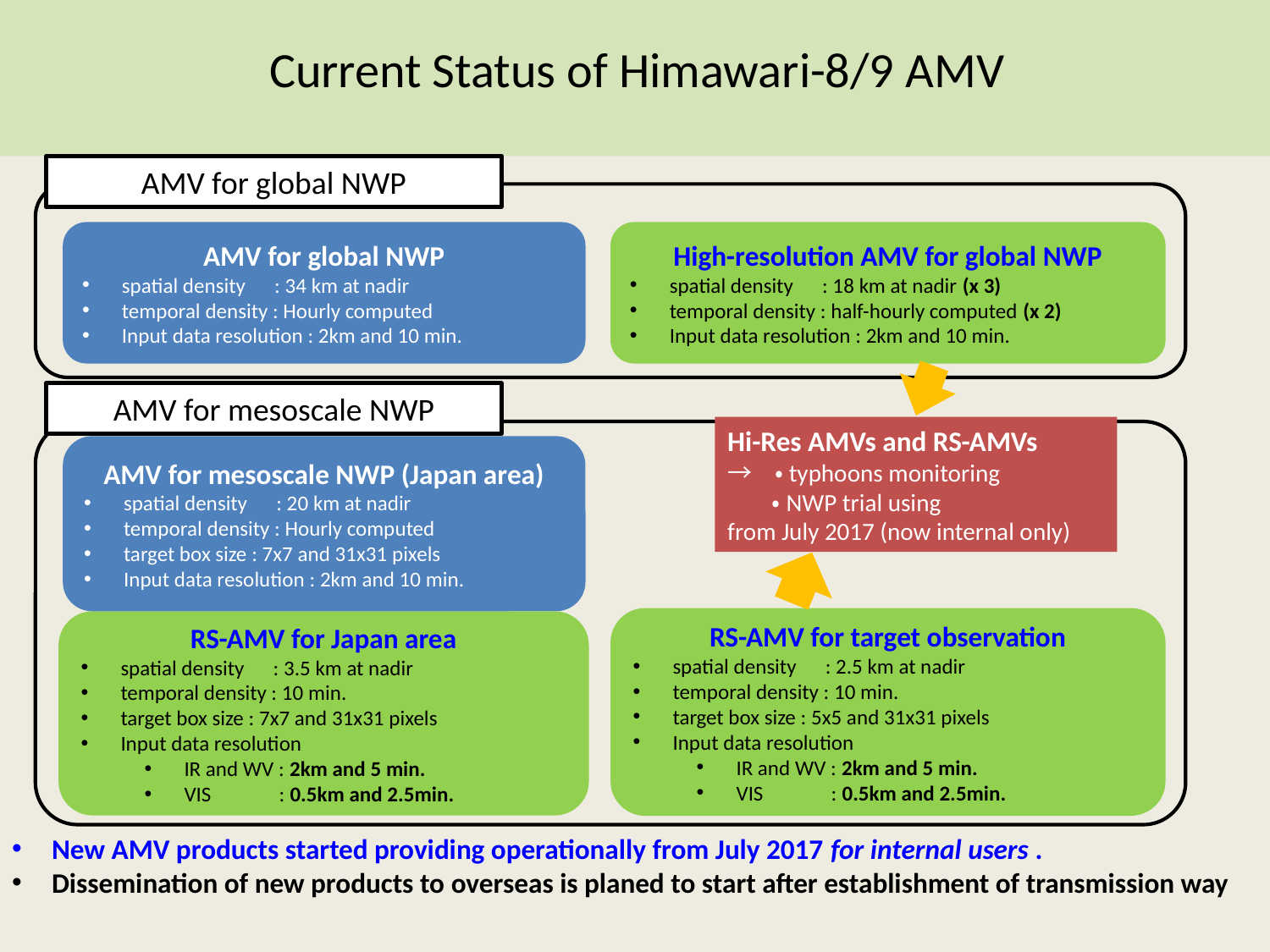

Current Status of Himawari-8/9 AMV
AMV for global NWP

AMV for global NWP
spatial density      : 34 km at nadir
temporal density : Hourly computed
Input data resolution : 2km and 10 min.
High-resolution AMV for global NWP
spatial density      : 18 km at nadir (x 3)
temporal density : half-hourly computed (x 2)
Input data resolution : 2km and 10 min.

AMV for mesoscale NWP
Hi-Res AMVs and RS-AMVs
→   ・typhoons monitoring
       ・NWP trial using
from July 2017 (now internal only)

AMV for mesoscale NWP (Japan area)
spatial density      : 20 km at nadir
temporal density : Hourly computed
target box size : 7x7 and 31x31 pixels
Input data resolution : 2km and 10 min.

RS-AMV for target observation
spatial density      : 2.5 km at nadir
temporal density : 10 min.
target box size : 5x5 and 31x31 pixels
Input data resolution
IR and WV : 2km and 5 min.
VIS              : 0.5km and 2.5min.
RS-AMV for Japan area
spatial density      : 3.5 km at nadir
temporal density : 10 min.
target box size : 7x7 and 31x31 pixels
Input data resolution
IR and WV : 2km and 5 min.
VIS              : 0.5km and 2.5min.
New AMV products started providing operationally from July 2017 for internal users .
Dissemination of new products to overseas is planed to start after establishment of transmission way